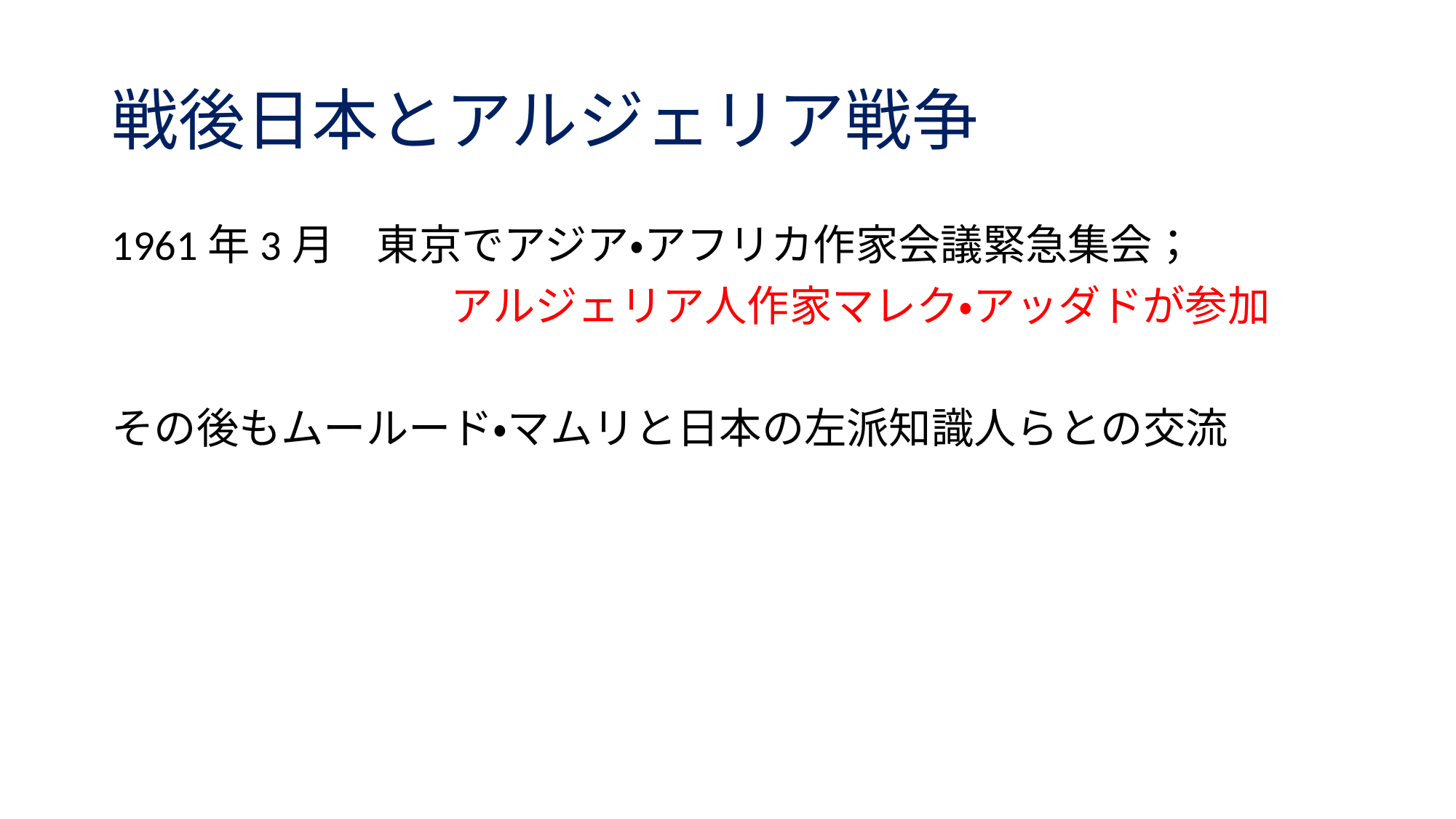

# 戦後日本とアルジェリア戦争
1961年3月　東京でアジア・アフリカ作家会議緊急集会；
　　　　　　　　アルジェリア人作家マレク・アッダドが参加

その後もムールード・マムリと日本の左派知識人らとの交流